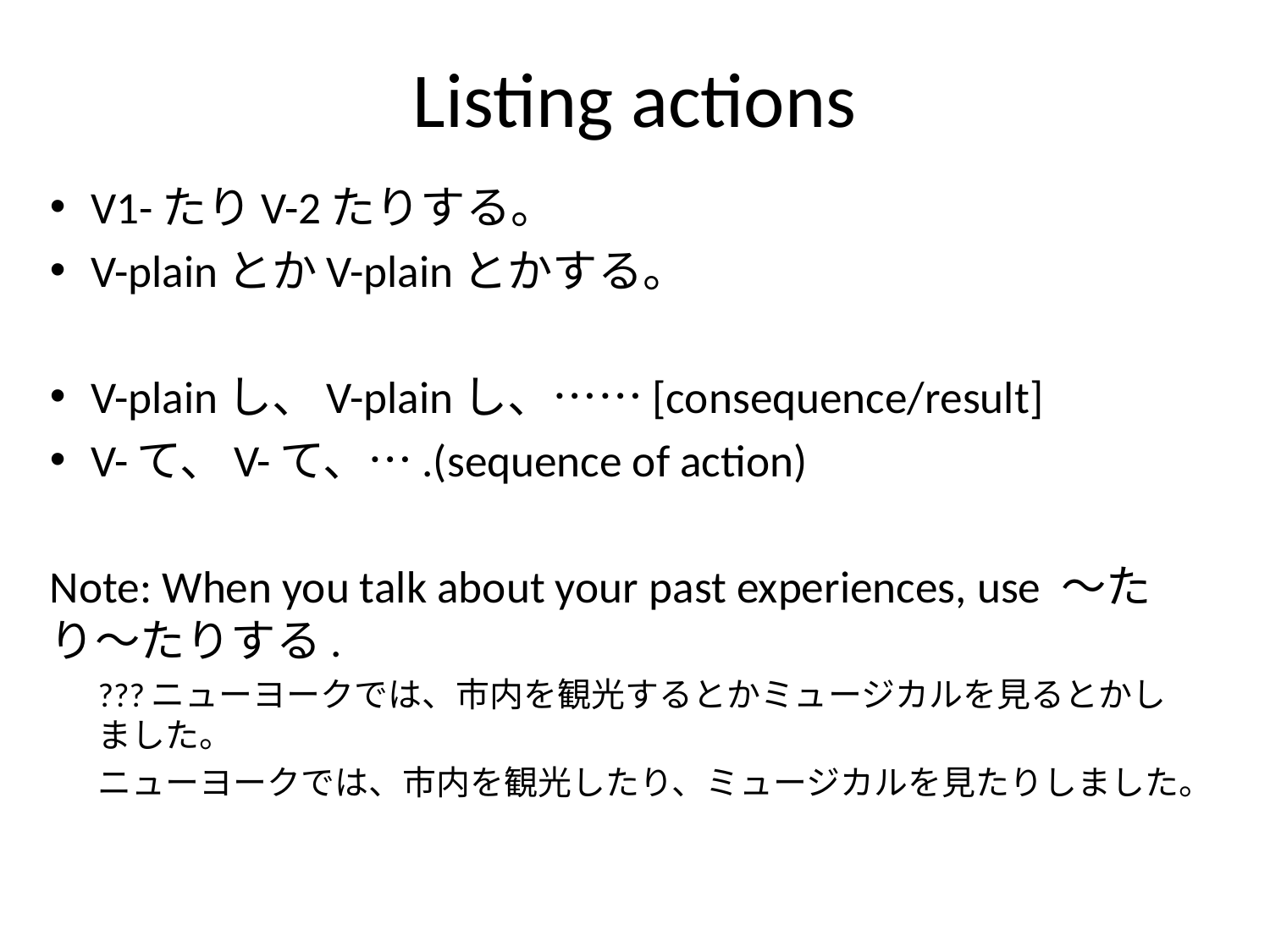

# Listing actions
V1-たりV-2たりする。
V-plainとかV-plainとかする。

V-plainし、V-plainし、……[consequence/result]
V-て、V-て、….(sequence of action)

Note: When you talk about your past experiences, use 〜たり〜たりする.
???ニューヨークでは、市内を観光するとかミュージカルを見るとかしました。
ニューヨークでは、市内を観光したり、ミュージカルを見たりしました。